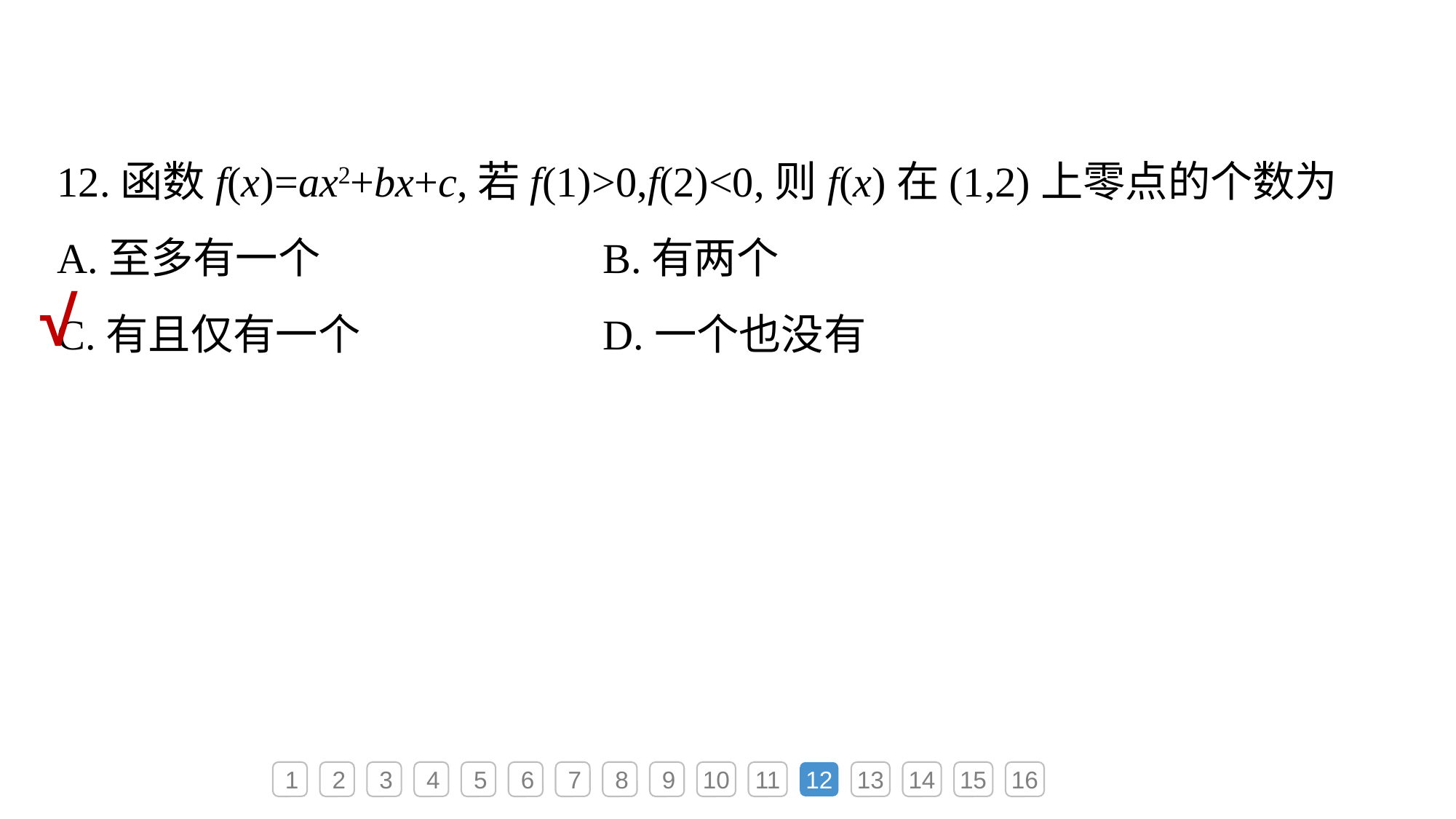

12.函数f(x)=ax2+bx+c,若f(1)>0,f(2)<0,则f(x)在(1,2)上零点的个数为
A.至多有一个				B.有两个
C.有且仅有一个			D.一个也没有
√
1
2
3
4
5
6
7
8
9
10
11
12
13
14
15
16